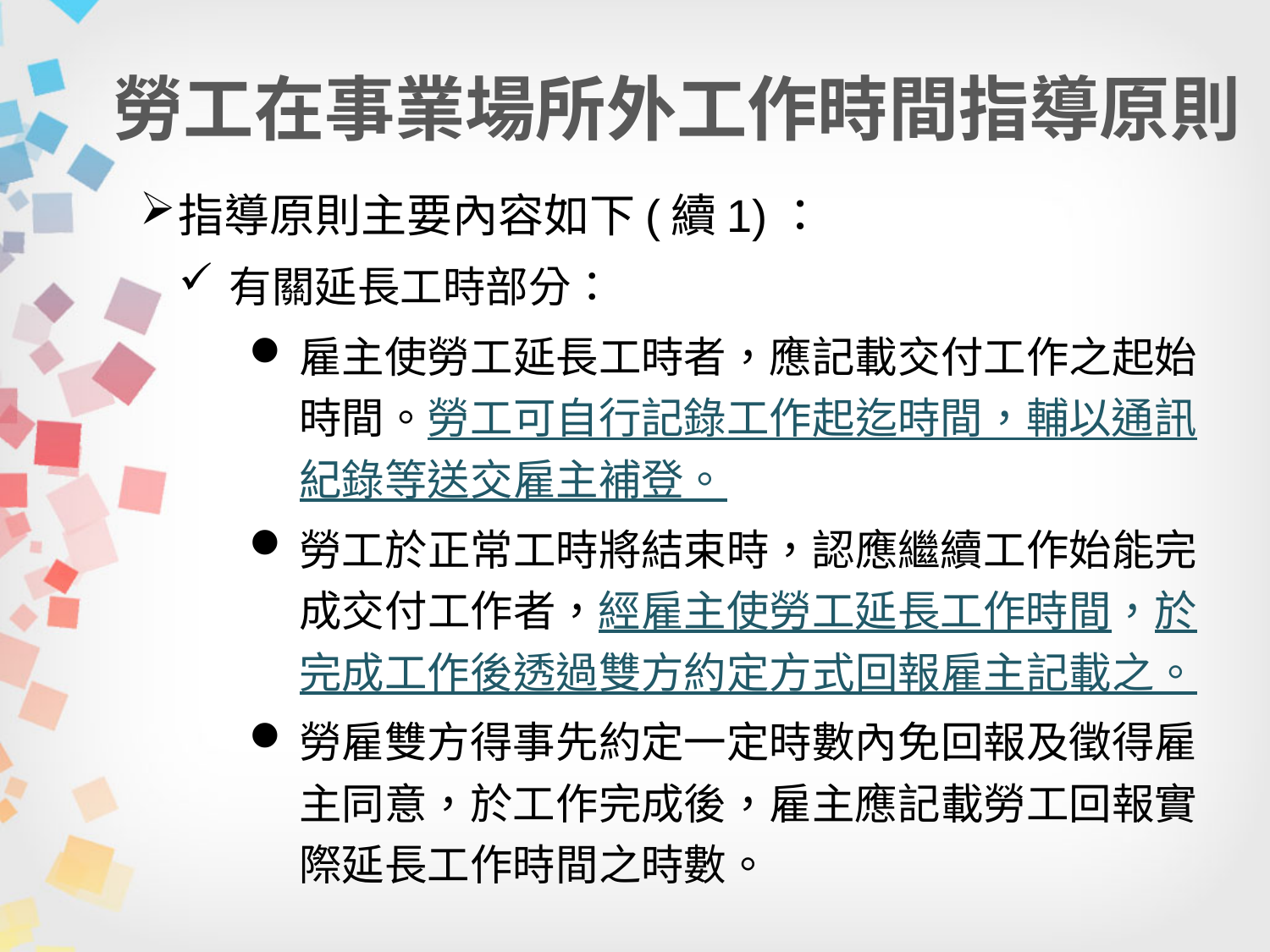

# 勞工在事業場所外工作時間指導原則
指導原則主要內容如下(續1)：
有關延長工時部分：
雇主使勞工延長工時者，應記載交付工作之起始時間。勞工可自行記錄工作起迄時間，輔以通訊紀錄等送交雇主補登。
勞工於正常工時將結束時，認應繼續工作始能完成交付工作者，經雇主使勞工延長工作時間，於完成工作後透過雙方約定方式回報雇主記載之。
勞雇雙方得事先約定一定時數內免回報及徵得雇主同意，於工作完成後，雇主應記載勞工回報實際延長工作時間之時數。